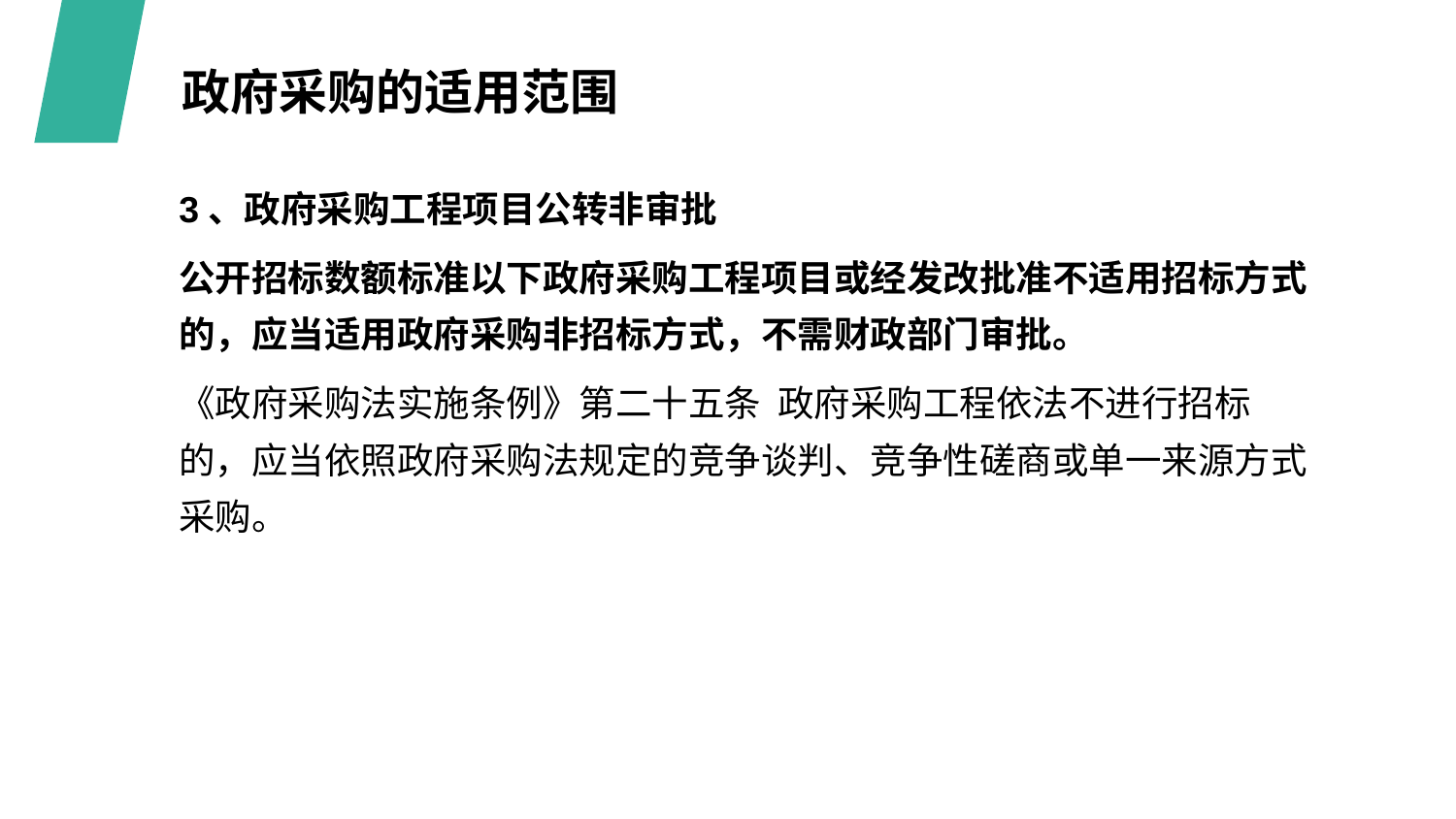

政府采购的适用范围
3、政府采购工程项目公转非审批
公开招标数额标准以下政府采购工程项目或经发改批准不适用招标方式的，应当适用政府采购非招标方式，不需财政部门审批。
《政府采购法实施条例》第二十五条  政府采购工程依法不进行招标的，应当依照政府采购法规定的竞争谈判、竞争性磋商或单一来源方式采购。